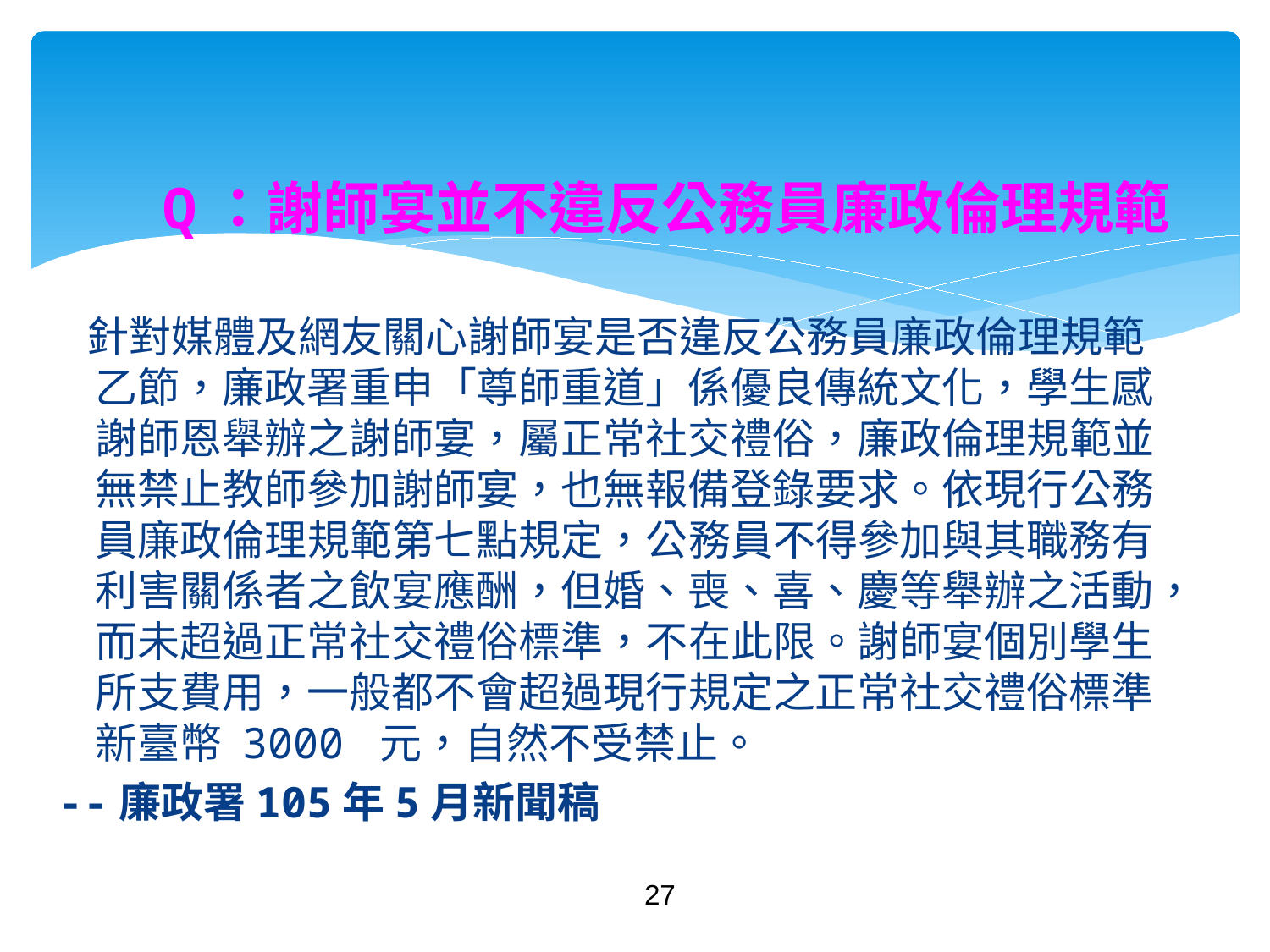

# Q：謝師宴並不違反公務員廉政倫理規範

  針對媒體及網友關心謝師宴是否違反公務員廉政倫理規範乙節，廉政署重申「尊師重道」係優良傳統文化，學生感謝師恩舉辦之謝師宴，屬正常社交禮俗，廉政倫理規範並無禁止教師參加謝師宴，也無報備登錄要求。依現行公務員廉政倫理規範第七點規定，公務員不得參加與其職務有利害關係者之飲宴應酬，但婚、喪、喜、慶等舉辦之活動，而未超過正常社交禮俗標準，不在此限。謝師宴個別學生所支費用，一般都不會超過現行規定之正常社交禮俗標準新臺幣 3000 元，自然不受禁止。
--廉政署105年5月新聞稿
27